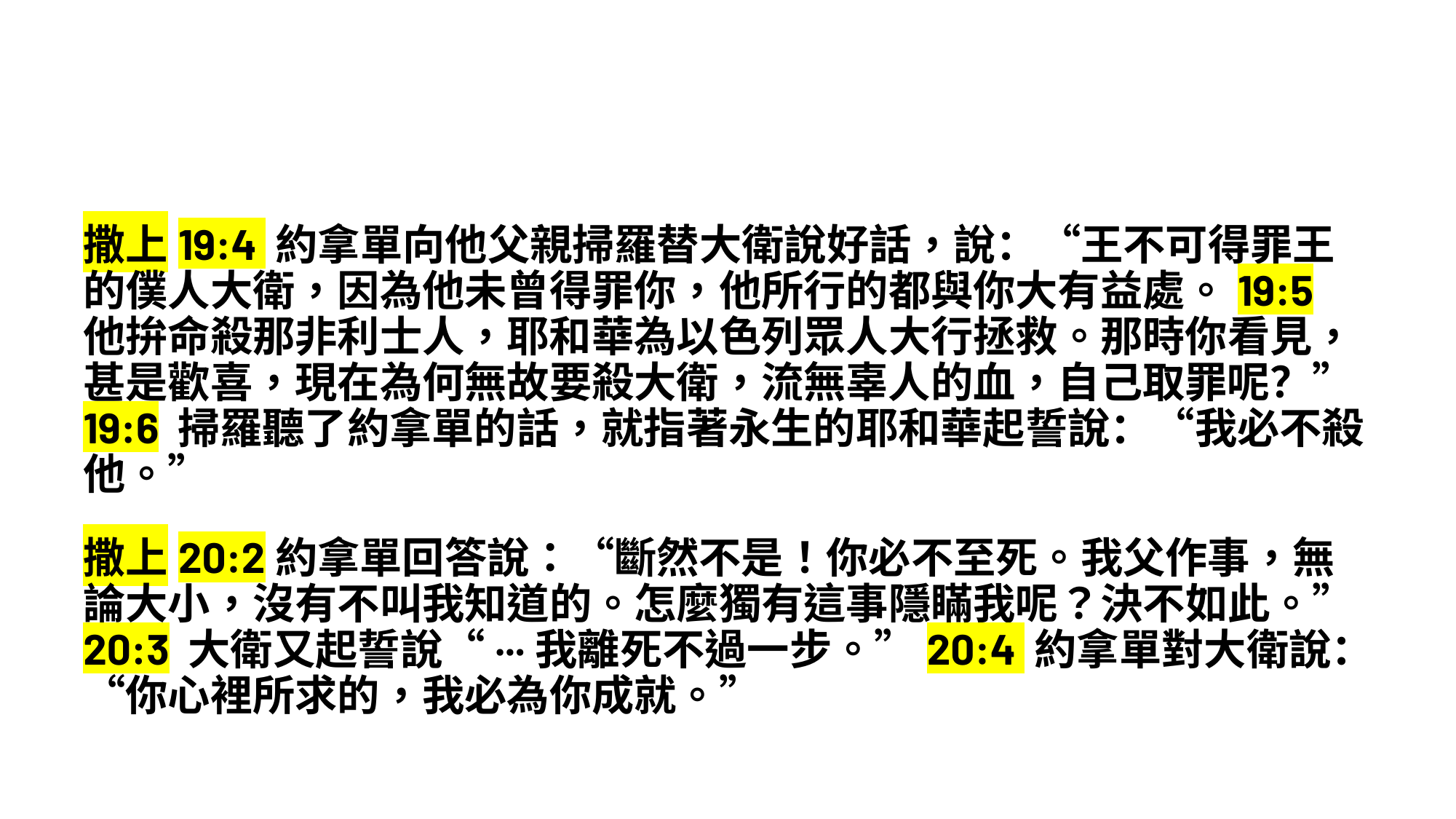

撒上19:4 約拿單向他父親掃羅替大衛說好話，說：“王不可得罪王的僕人大衛，因為他未曾得罪你，他所行的都與你大有益處。19:5 他拚命殺那非利士人，耶和華為以色列眾人大行拯救。那時你看見，甚是歡喜，現在為何無故要殺大衛，流無辜人的血，自己取罪呢？”19:6 掃羅聽了約拿單的話，就指著永生的耶和華起誓說：“我必不殺他。”

撒上20:2約拿單回答說：“斷然不是！你必不至死。我父作事，無論大小，沒有不叫我知道的。怎麼獨有這事隱瞞我呢？決不如此。” 20:3 大衛又起誓說“···我離死不過一步。”20:4 約拿單對大衛說：“你心裡所求的，我必為你成就。”